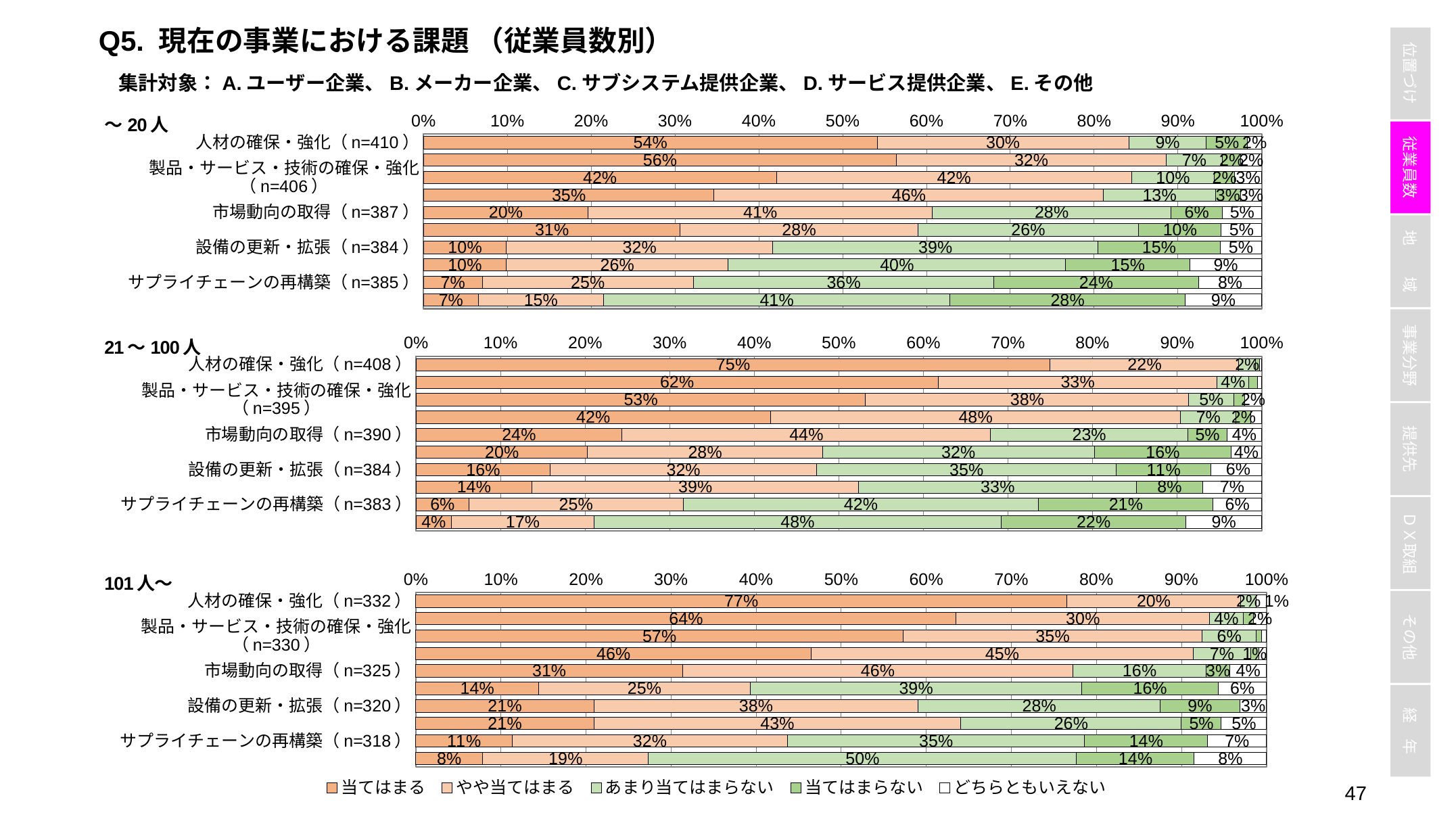

Q5. 現在の事業における課題 （従業員数別）
集計対象：A.ユーザー企業、B.メーカー企業、C.サブシステム提供企業、D.サービス提供企業、E.その他

### Chart

| Category | 当てはまる | やや当てはまる | あまり当てはまらない | 当てはまらない | どちらともいえない |
|---|---|---|---|---|---|
| 人材の確保・強化（n=410） | 0.5414634146341464 | 0.3 | 0.09268292682926829 | 0.04878048780487805 | 0.01707317073170732 |
| 収益性の向上（n=404） | 0.5643564356435643 | 0.3217821782178218 | 0.06683168316831684 | 0.022277227722772276 | 0.024752475247524754 |
| 製品・サービス・技術の確保・強化（n=406） | 0.4211822660098522 | 0.4236453201970443 | 0.09852216748768473 | 0.024630541871921183 | 0.03201970443349754 |
| 知識・ノウハウの蓄積・共有（n=398） | 0.34673366834170855 | 0.4648241206030151 | 0.13316582914572864 | 0.03015075376884422 | 0.02512562814070352 |
| 市場動向の取得（n=387） | 0.19638242894056848 | 0.4108527131782946 | 0.2842377260981912 | 0.06201550387596899 | 0.046511627906976744 |
| 資金の確保（n=395） | 0.30632911392405066 | 0.28354430379746837 | 0.26329113924050634 | 0.09873417721518987 | 0.04810126582278481 |
| 設備の更新・拡張（n=384） | 0.09895833333333333 | 0.3177083333333333 | 0.3880208333333333 | 0.14583333333333334 | 0.049479166666666664 |
| コーポレート・ガバナンスの強化（n=385） | 0.0987012987012987 | 0.2649350649350649 | 0.4025974025974026 | 0.14805194805194805 | 0.08571428571428572 |
| サプライチェーンの再構築（n=385） | 0.07012987012987013 | 0.2519480519480519 | 0.35844155844155845 | 0.24415584415584415 | 0.07532467532467532 |
| 許認可等に係る規制・制度の緩和（n=382） | 0.06544502617801047 | 0.14921465968586387 | 0.41361256544502617 | 0.2801047120418848 | 0.09162303664921466 |

### Chart

| Category | 当てはまる | やや当てはまる | あまり当てはまらない | 当てはまらない | どちらともいえない |
|---|---|---|---|---|---|
| 人材の確保・強化（n=408） | 0.75 | 0.22303921568627452 | 0.0196078431372549 | 0.004901960784313725 | 0.0024509803921568627 |
| 収益性の向上（n=400） | 0.6175 | 0.33 | 0.0375 | 0.01 | 0.005 |
| 製品・サービス・技術の確保・強化（n=395） | 0.5316455696202531 | 0.3822784810126582 | 0.053164556962025315 | 0.012658227848101266 | 0.020253164556962026 |
| 知識・ノウハウの蓄積・共有（n=396） | 0.41919191919191917 | 0.48484848484848486 | 0.06565656565656566 | 0.017676767676767676 | 0.012626262626262626 |
| 市場動向の取得（n=390） | 0.24358974358974358 | 0.4358974358974359 | 0.23333333333333334 | 0.046153846153846156 | 0.041025641025641026 |
| 資金の確保（n=389） | 0.20308483290488433 | 0.2776349614395887 | 0.3213367609254499 | 0.16195372750642673 | 0.03598971722365039 |
| 設備の更新・拡張（n=384） | 0.15885416666666666 | 0.3151041666666667 | 0.3541666666666667 | 0.11197916666666667 | 0.059895833333333336 |
| コーポレート・ガバナンスの強化（n=386） | 0.13730569948186527 | 0.3860103626943005 | 0.3290155440414508 | 0.07772020725388601 | 0.06994818652849741 |
| サプライチェーンの再構築（n=383） | 0.06266318537859007 | 0.25326370757180156 | 0.42036553524804177 | 0.206266318537859 | 0.057441253263707574 |
| 許認可等に係る規制・制度の緩和（n=380） | 0.042105263157894736 | 0.16842105263157894 | 0.48157894736842105 | 0.21842105263157896 | 0.08947368421052632 |

### Chart

| Category | 当てはまる | やや当てはまる | あまり当てはまらない | 当てはまらない | どちらともいえない |
|---|---|---|---|---|---|
| 人材の確保・強化（n=332） | 0.7650602409638554 | 0.20481927710843373 | 0.018072289156626505 | 0.0 | 0.012048192771084338 |
| 収益性の向上（n=329） | 0.6352583586626139 | 0.2978723404255319 | 0.03951367781155015 | 0.0121580547112462 | 0.015197568389057751 |
| 製品・サービス・技術の確保・強化（n=330） | 0.5727272727272728 | 0.3515151515151515 | 0.06363636363636363 | 0.006060606060606061 | 0.006060606060606061 |
| 知識・ノウハウの蓄積・共有（n=325） | 0.4646153846153846 | 0.4492307692307692 | 0.06769230769230769 | 0.009230769230769232 | 0.009230769230769232 |
| 市場動向の取得（n=325） | 0.31384615384615383 | 0.4584615384615385 | 0.15692307692307692 | 0.027692307692307693 | 0.043076923076923075 |
| 資金の確保（n=318） | 0.14465408805031446 | 0.24842767295597484 | 0.389937106918239 | 0.16037735849056603 | 0.05660377358490566 |
| 設備の更新・拡張（n=320） | 0.209375 | 0.38125 | 0.284375 | 0.09375 | 0.03125 |
| コーポレート・ガバナンスの強化（n=320） | 0.209375 | 0.43125 | 0.259375 | 0.046875 | 0.053125 |
| サプライチェーンの再構築（n=318） | 0.11320754716981132 | 0.3238993710691824 | 0.3490566037735849 | 0.14465408805031446 | 0.06918238993710692 |
| 許認可等に係る規制・制度の緩和（n=318） | 0.07861635220125786 | 0.1949685534591195 | 0.5031446540880503 | 0.13836477987421383 | 0.08490566037735849 |
47